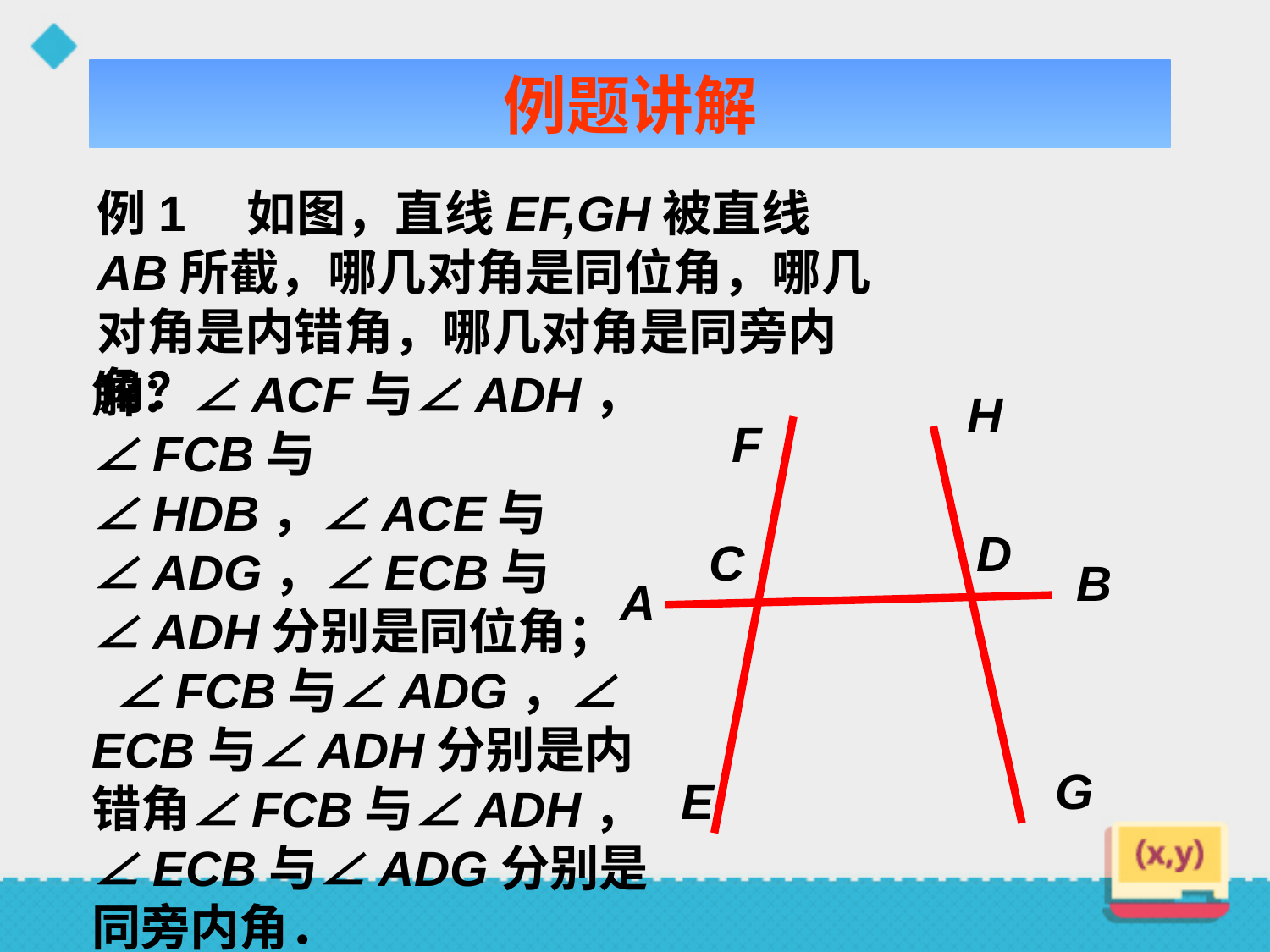

例题讲解
例1　如图，直线EF,GH被直线AB所截，哪几对角是同位角，哪几对角是内错角，哪几对角是同旁内角？
解：∠ACF与∠ADH，∠FCB与∠HDB，∠ACE与∠ADG，∠ECB与∠ADH分别是同位角；       ∠FCB与∠ADG，∠ECB与∠ADH分别是内错角∠FCB与∠ADH，∠ECB与∠ADG分别是同旁内角．
H
F

D
C

B
A
G
E